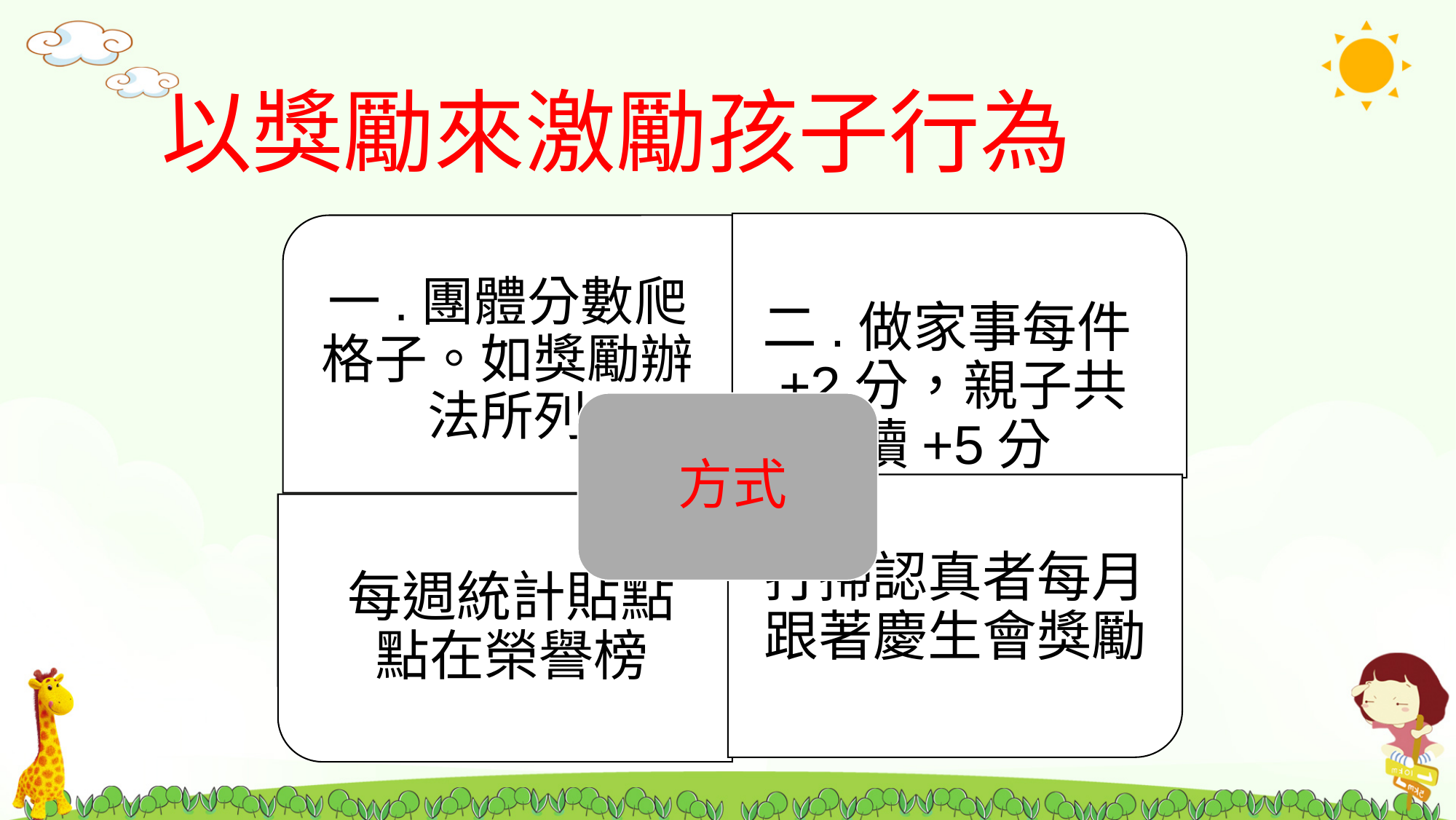

以獎勵來激勵孩子行為
一.團體分數爬格子。如獎勵辦法所列

二.做家事每件+2分，親子共讀+5分
每週統計貼點點在榮譽榜
打掃認真者每月跟著慶生會獎勵
方式